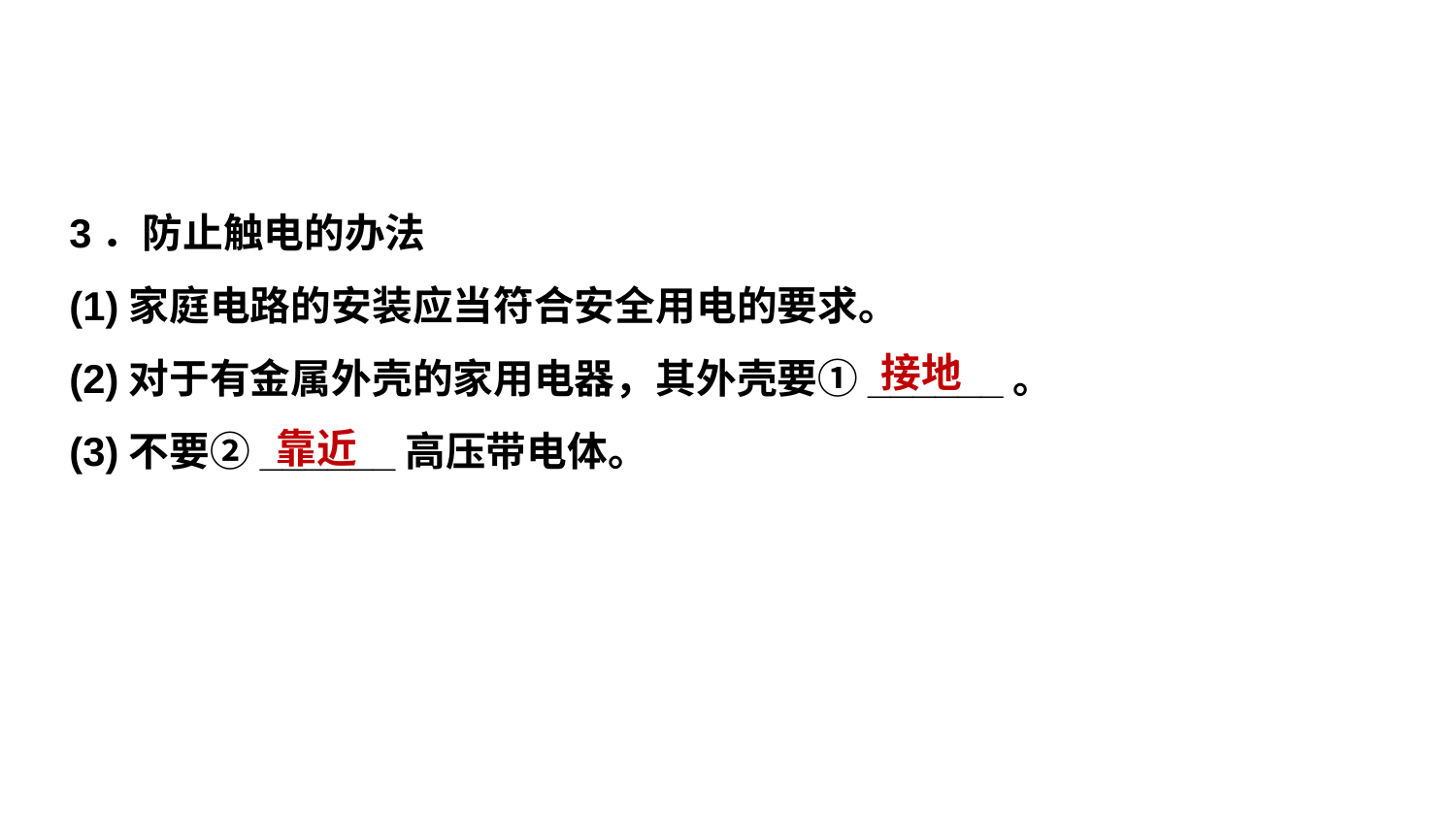

3．防止触电的办法
(1)家庭电路的安装应当符合安全用电的要求。
(2)对于有金属外壳的家用电器，其外壳要①______。
(3)不要②______高压带电体。
接地
靠近